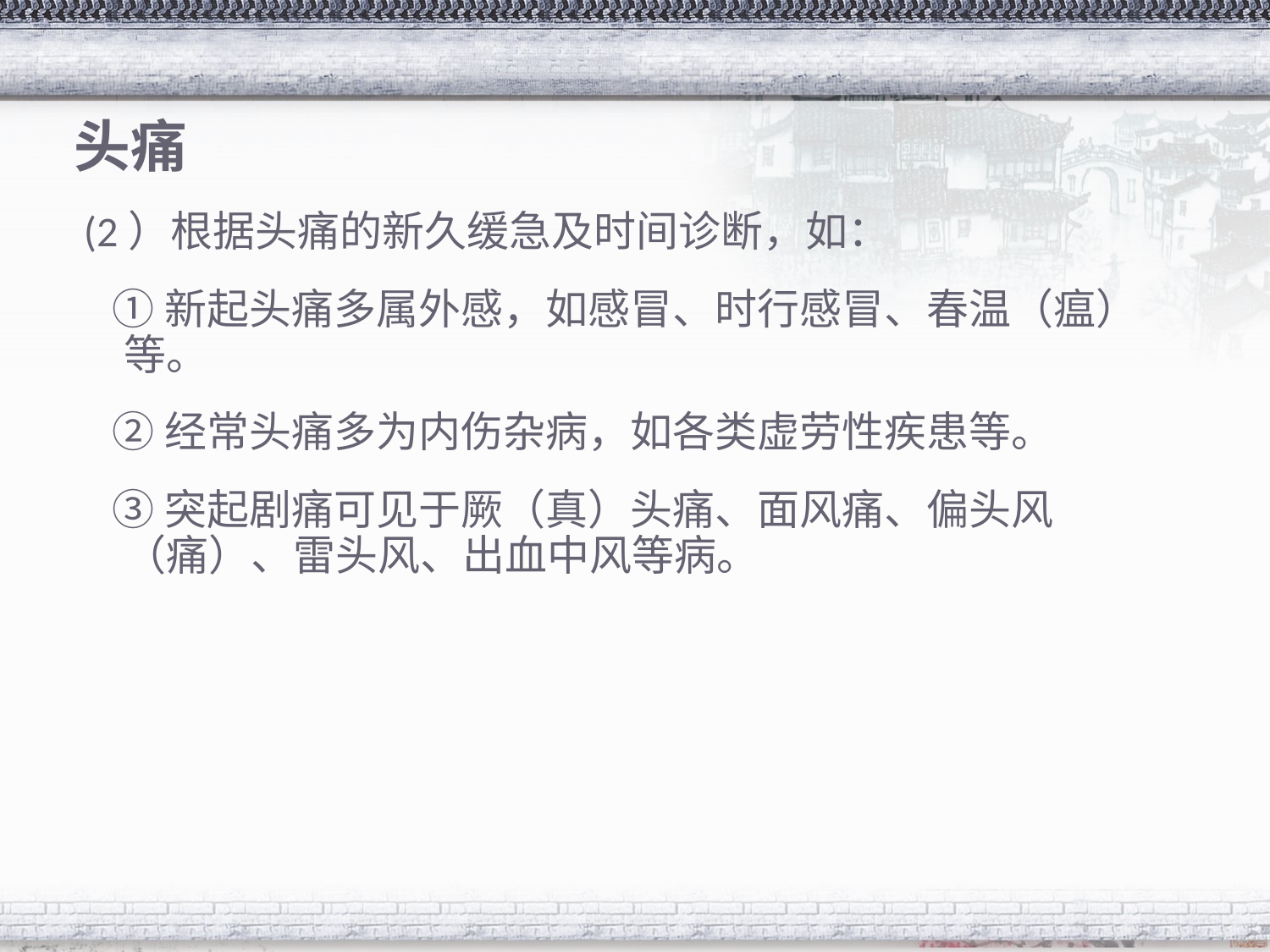

# 头痛
 (2）根据头痛的新久缓急及时间诊断，如：
    ①新起头痛多属外感，如感冒、时行感冒、春温（瘟）等。
    ②经常头痛多为内伤杂病，如各类虚劳性疾患等。
    ③突起剧痛可见于厥（真）头痛、面风痛、偏头风（痛）、雷头风、出血中风等病。